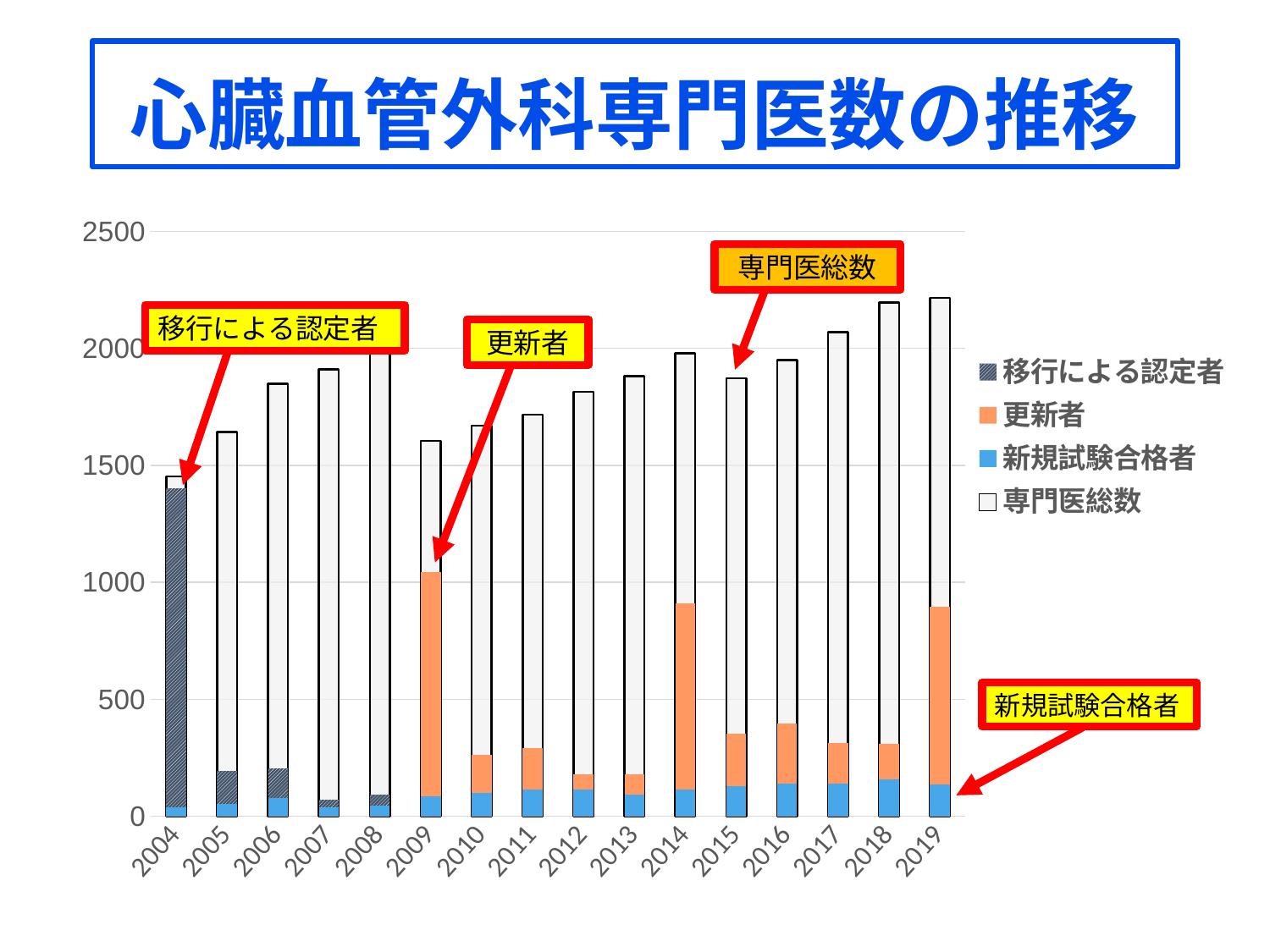

# 心臓血管外科専門医数の推移

### Chart

| Category | 専門医総数 | 新規試験合格者 | 更新者 | 移行による認定者 |
|---|---|---|---|---|
| 2004 | 1453.0 | 39.0 | None | 1363.0 |
| 2005 | 1643.0 | 53.0 | None | 141.0 |
| 2006 | 1848.0 | 79.0 | None | 127.0 |
| 2007 | 1911.0 | 37.0 | None | 35.0 |
| 2008 | 2002.0 | 46.0 | None | 47.0 |
| 2009 | 1605.0 | 85.0 | 960.0 | None |
| 2010 | 1669.0 | 100.0 | 163.0 | None |
| 2011 | 1716.0 | 114.0 | 179.0 | None |
| 2012 | 1814.0 | 114.0 | 66.0 | None |
| 2013 | 1881.0 | 91.0 | 89.0 | None |
| 2014 | 1979.0 | 113.0 | 797.0 | None |
| 2015 | 1872.0 | 130.0 | 223.0 | None |
| 2016 | 1950.0 | 140.0 | 258.0 | None |
| 2017 | 2070.0 | 141.0 | 172.0 | None |
| 2018 | 2196.0 | 156.0 | 155.0 | None |
| 2019 | 2215.0 | 137.0 | 759.0 | None |
専門医総数
移行による認定者
更新者
新規試験合格者